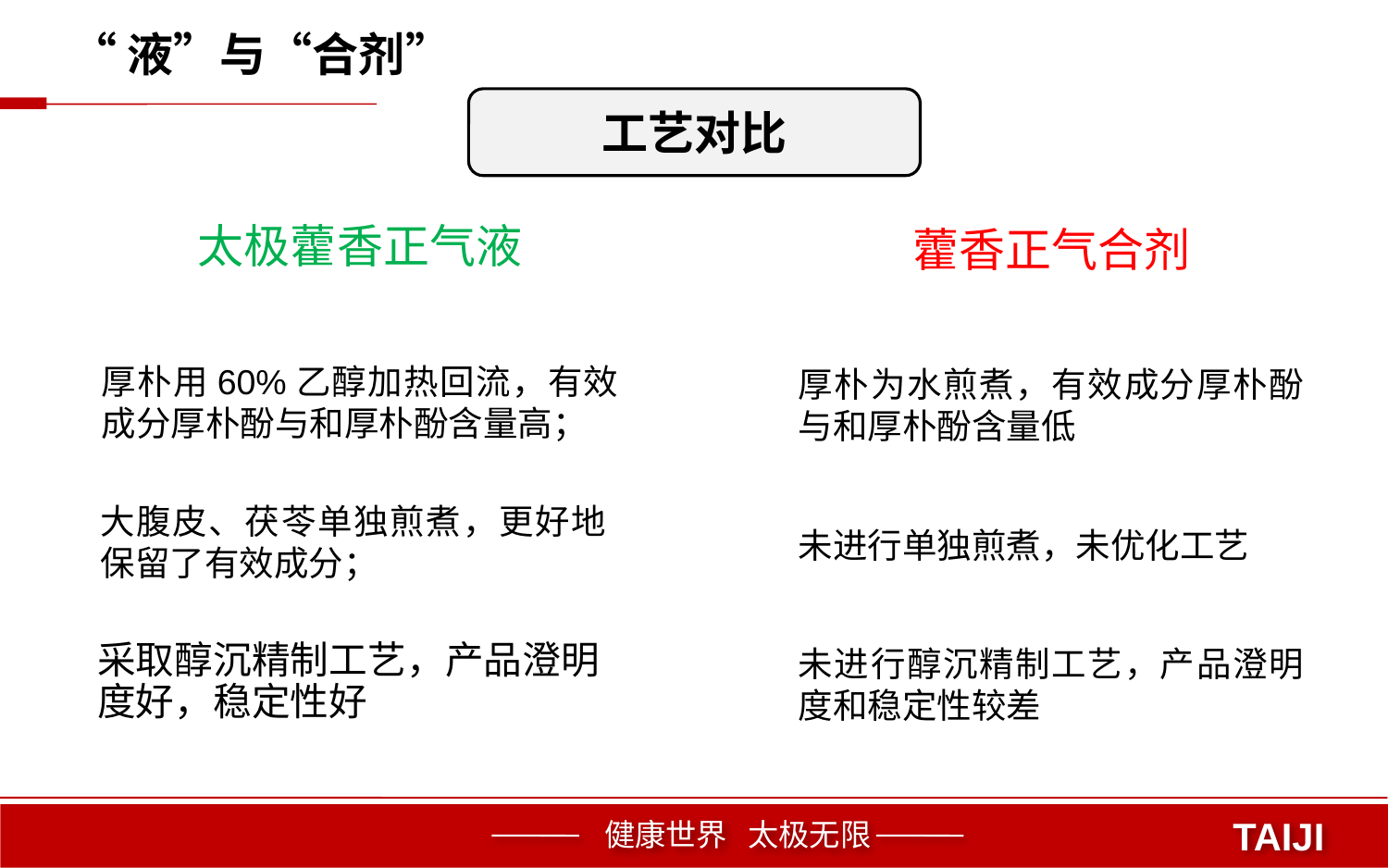

“液”与“合剂”
工艺对比
藿香正气合剂
太极藿香正气液
厚朴用60%乙醇加热回流，有效成分厚朴酚与和厚朴酚含量高；
厚朴为水煎煮，有效成分厚朴酚与和厚朴酚含量低
大腹皮、茯苓单独煎煮，更好地保留了有效成分；
未进行单独煎煮，未优化工艺
采取醇沉精制工艺，产品澄明度好，稳定性好
未进行醇沉精制工艺，产品澄明度和稳定性较差